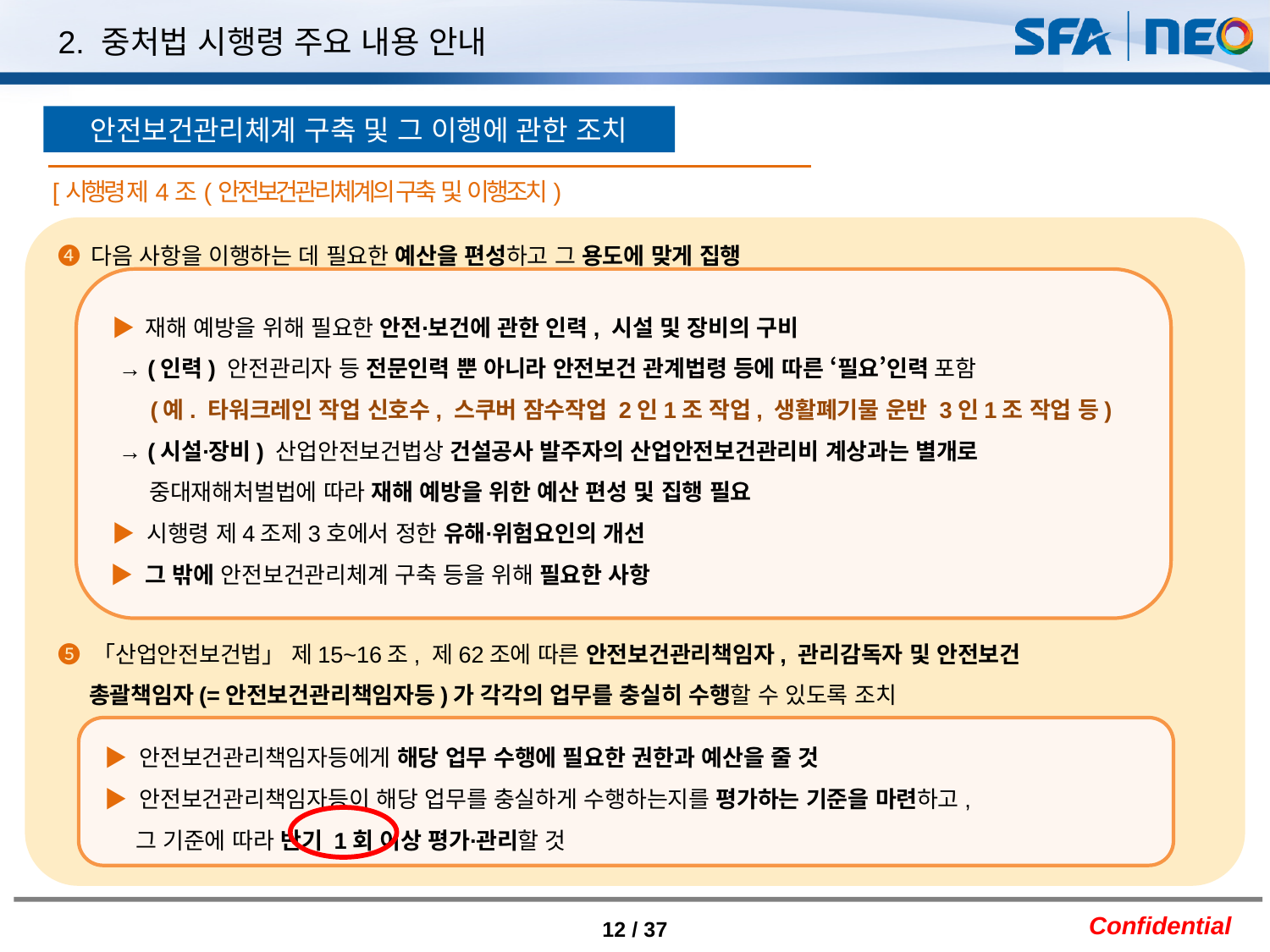

2. 중처법 시행령 주요 내용 안내
안전보건관리체계 구축 및 그 이행에 관한 조치
[시행령 제4조(안전보건관리체계의 구축  및  이행조치)

➍ 다음 사항을 이행하는 데 필요한 예산을 편성하고 그 용도에 맞게 집행

➎ 「산업안전보건법」 제15~16조, 제62조에 따른 안전보건관리책임자, 관리감독자 및 안전보건
    총괄책임자(=안전보건관리책임자등)가 각각의 업무를 충실히 수행할 수 있도록 조치

 ▶ 재해 예방을 위해 필요한 안전∙보건에 관한 인력, 시설 및 장비의 구비
  → (인력) 안전관리자 등 전문인력 뿐 아니라 안전보건 관계법령 등에 따른 ‘필요’인력 포함
       (예. 타워크레인 작업 신호수, 스쿠버 잠수작업 2인1조 작업, 생활폐기물 운반 3인1조 작업 등)
  → (시설∙장비) 산업안전보건법상 건설공사 발주자의 산업안전보건관리비 계상과는 별개로
      중대재해처벌법에 따라 재해 예방을 위한 예산 편성 및 집행 필요
 ▶ 시행령 제4조제3호에서 정한 유해∙위험요인의 개선
 ▶ 그 밖에 안전보건관리체계 구축 등을 위해 필요한 사항
 ▶ 안전보건관리책임자등에게 해당 업무 수행에 필요한 권한과 예산을 줄 것
 ▶ 안전보건관리책임자등이 해당 업무를 충실하게 수행하는지를 평가하는 기준을 마련하고,
     그 기준에 따라 반기 1회 이상 평가∙관리할 것